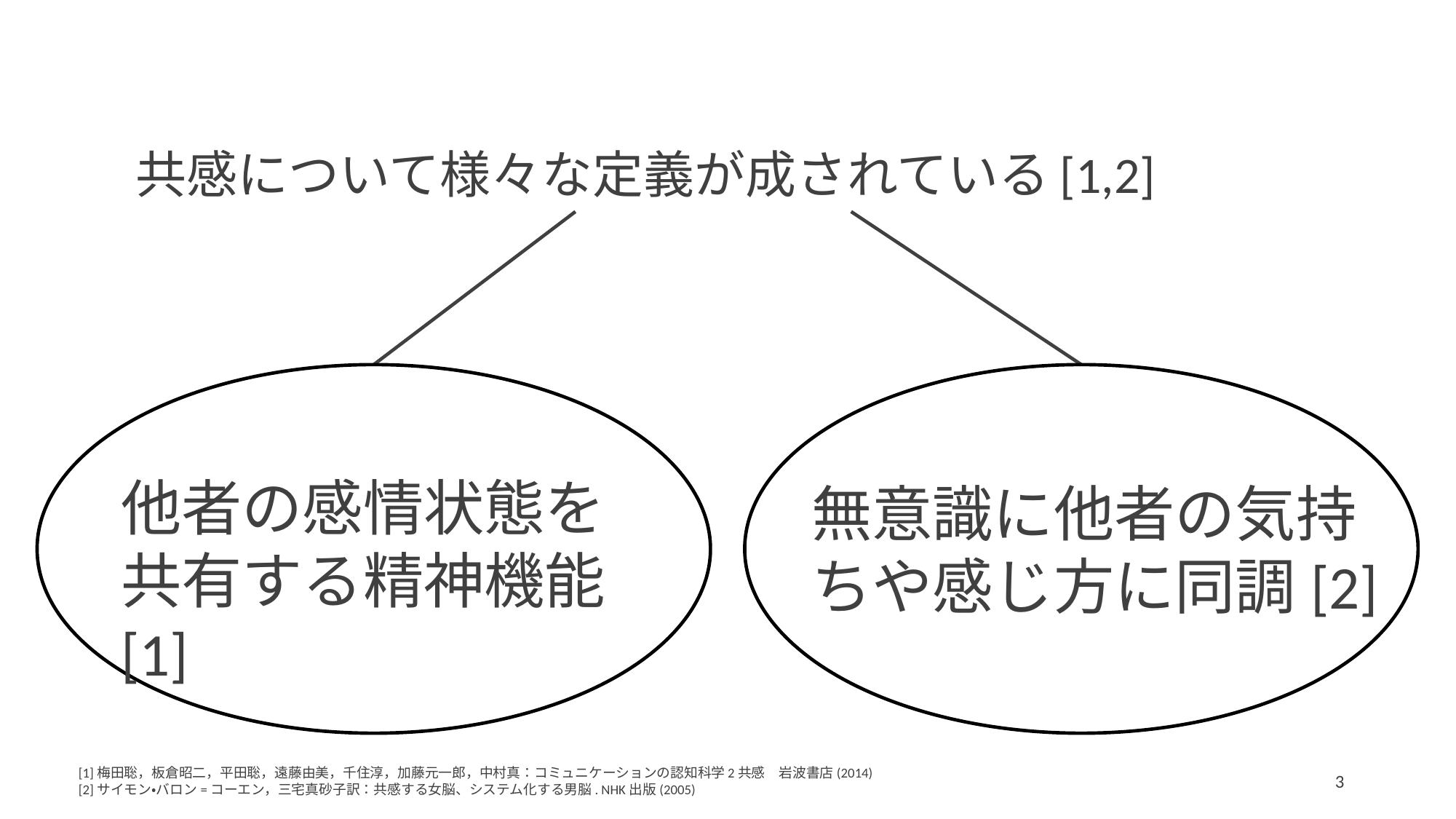

共感について様々な定義が成されている[1,2]

他者の感情状態を
共有する精神機能[1]
無意識に他者の気持ちや感じ方に同調[2]
[1]梅田聡，板倉昭二，平田聡，遠藤由美，千住淳，加藤元一郎，中村真：コミュニケーションの認知科学2共感　岩波書店(2014)
[2]サイモン・バロン=コーエン，三宅真砂子訳：共感する女脳、システム化する男脳. NHK出版(2005)
3